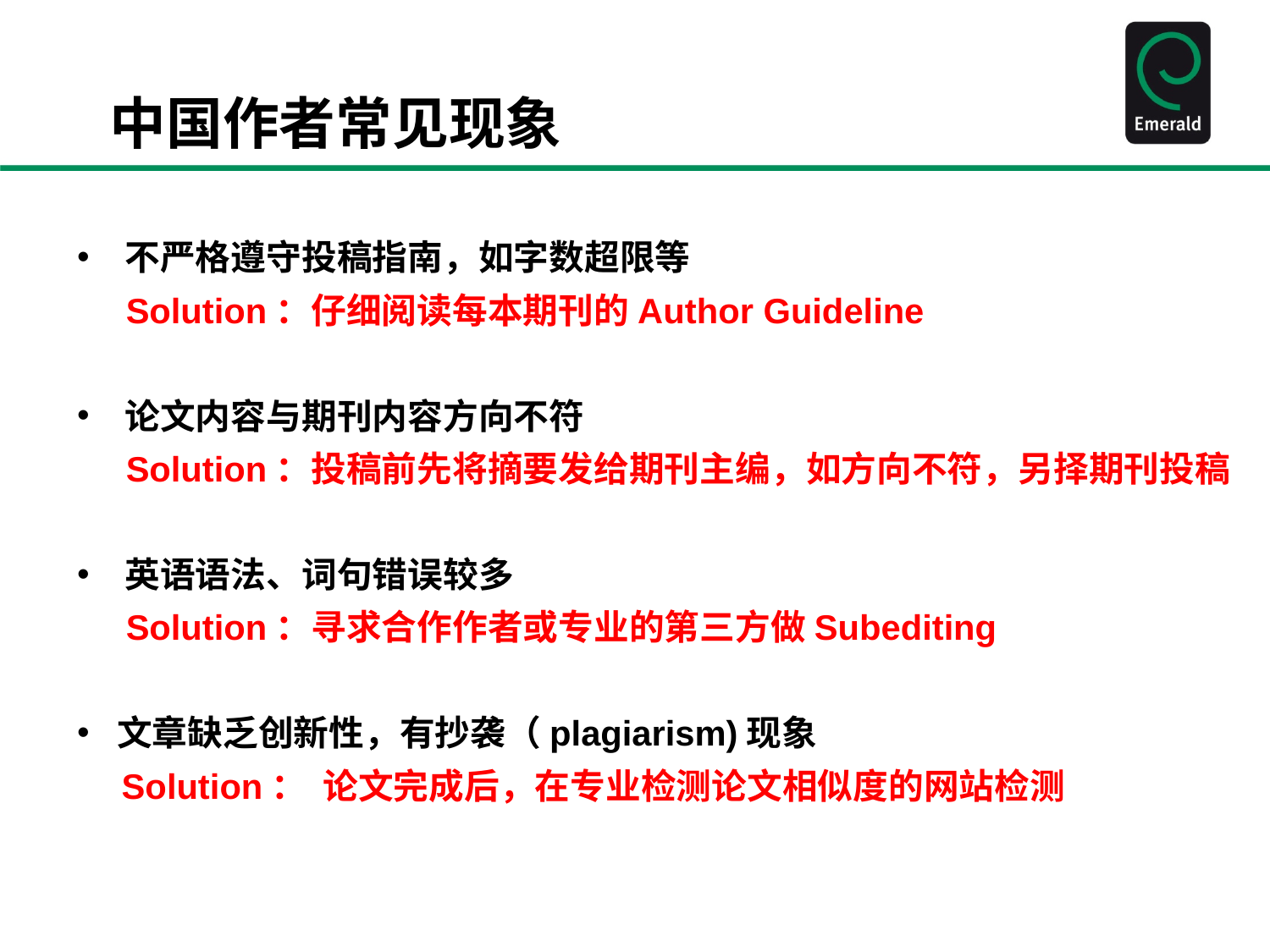

中国作者常见现象
不严格遵守投稿指南，如字数超限等
     Solution：仔细阅读每本期刊的Author Guideline

论文内容与期刊内容方向不符
     Solution：投稿前先将摘要发给期刊主编，如方向不符，另择期刊投稿

英语语法、词句错误较多
     Solution：寻求合作作者或专业的第三方做Subediting

文章缺乏创新性，有抄袭（plagiarism)现象
     Solution：  论文完成后，在专业检测论文相似度的网站检测